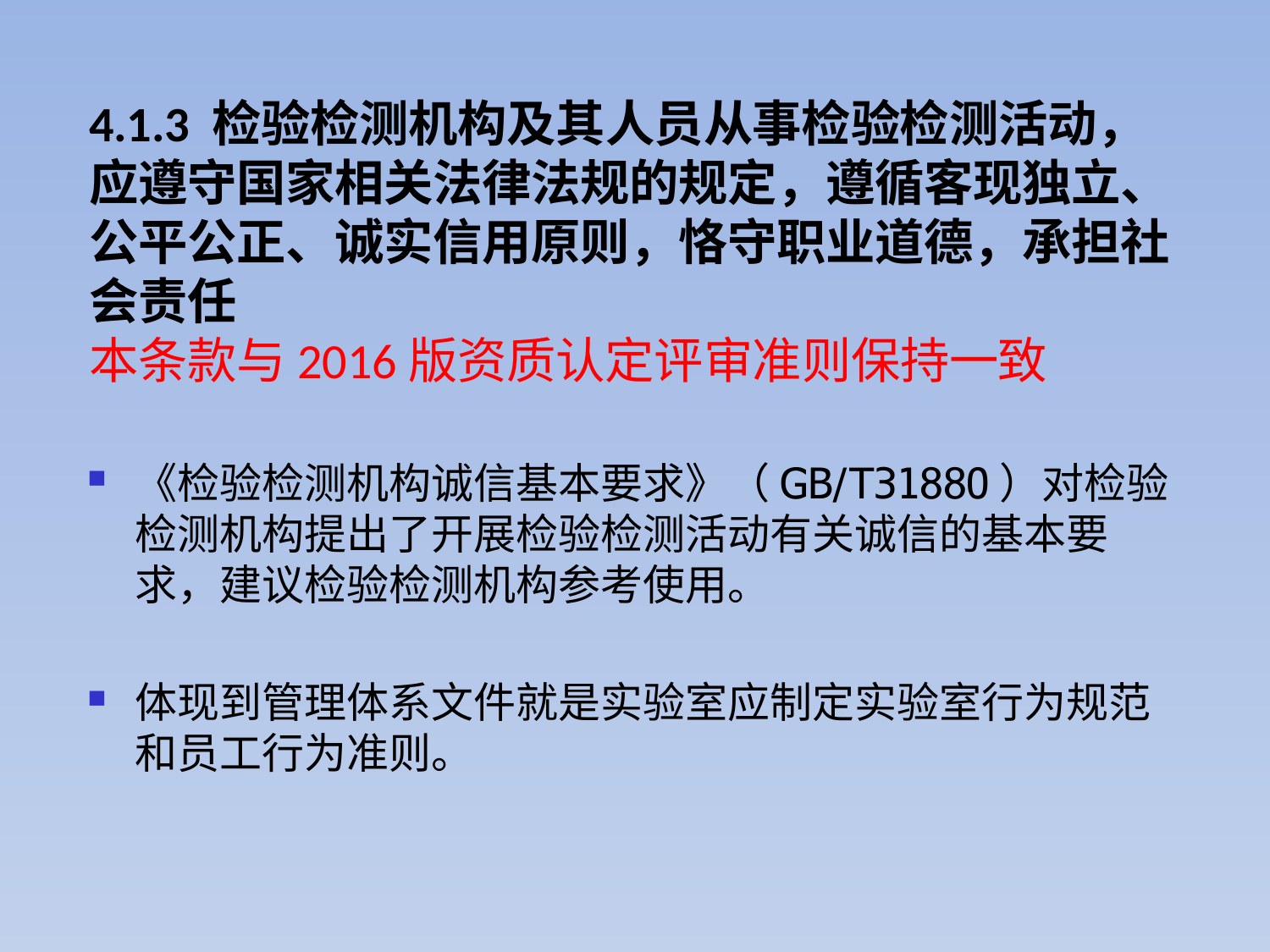

4.1.3 检验检测机构及其人员从事检验检测活动，应遵守国家相关法律法规的规定，遵循客现独立、公平公正、诚实信用原则，恪守职业道德，承担社会责任
本条款与2016版资质认定评审准则保持一致

《检验检测机构诚信基本要求》（GB/T31880）对检验检测机构提出了开展检验检测活动有关诚信的基本要求，建议检验检测机构参考使用。

体现到管理体系文件就是实验室应制定实验室行为规范和员工行为准则。